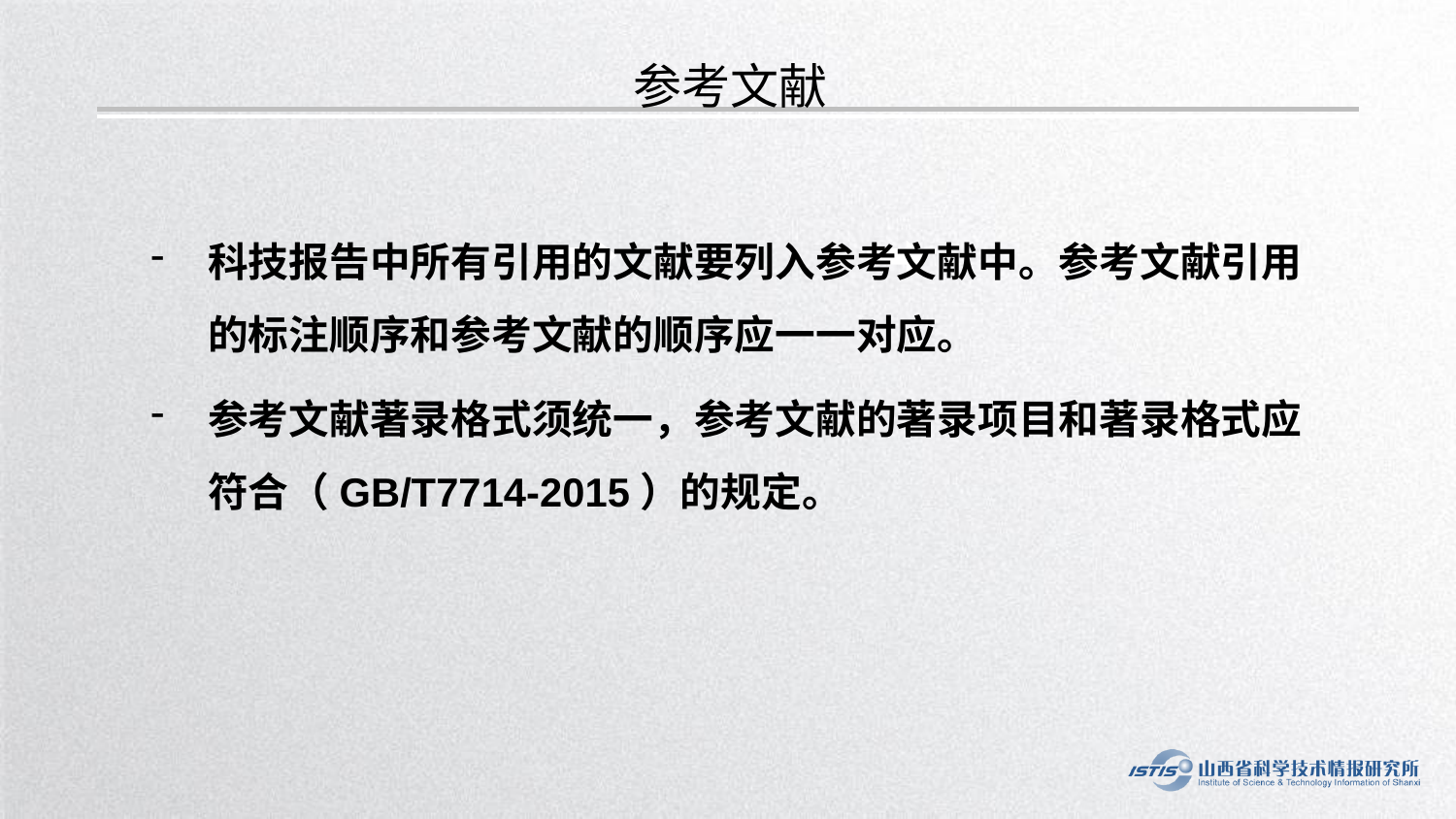

参考文献
科技报告中所有引用的文献要列入参考文献中。参考文献引用的标注顺序和参考文献的顺序应一一对应。
参考文献著录格式须统一，参考文献的著录项目和著录格式应符合（GB/T7714-2015）的规定。